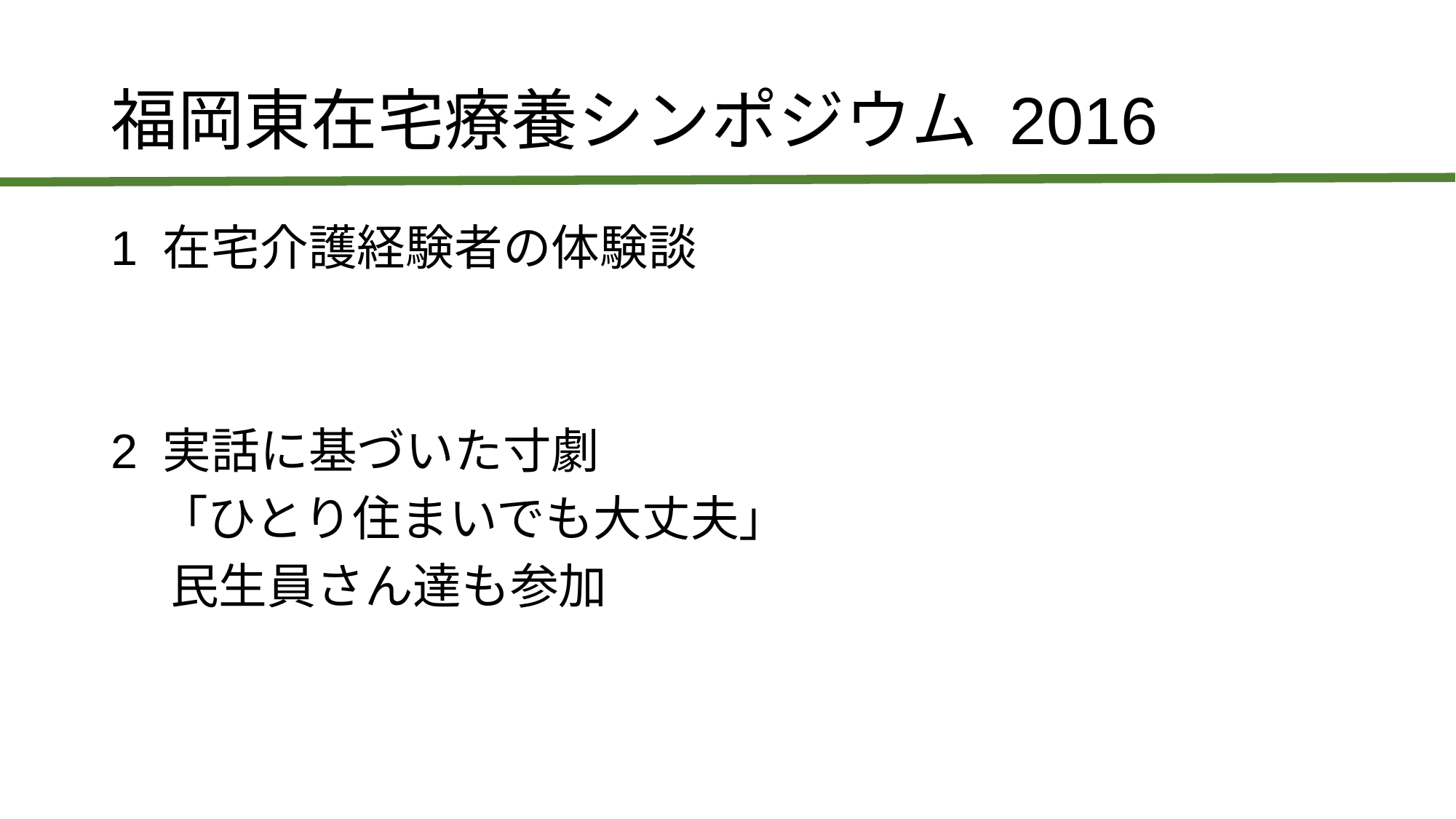

# 福岡東在宅療養シンポジウム 2016
1 在宅介護経験者の体験談

2 実話に基づいた寸劇
　「ひとり住まいでも大丈夫」
　 民生員さん達も参加